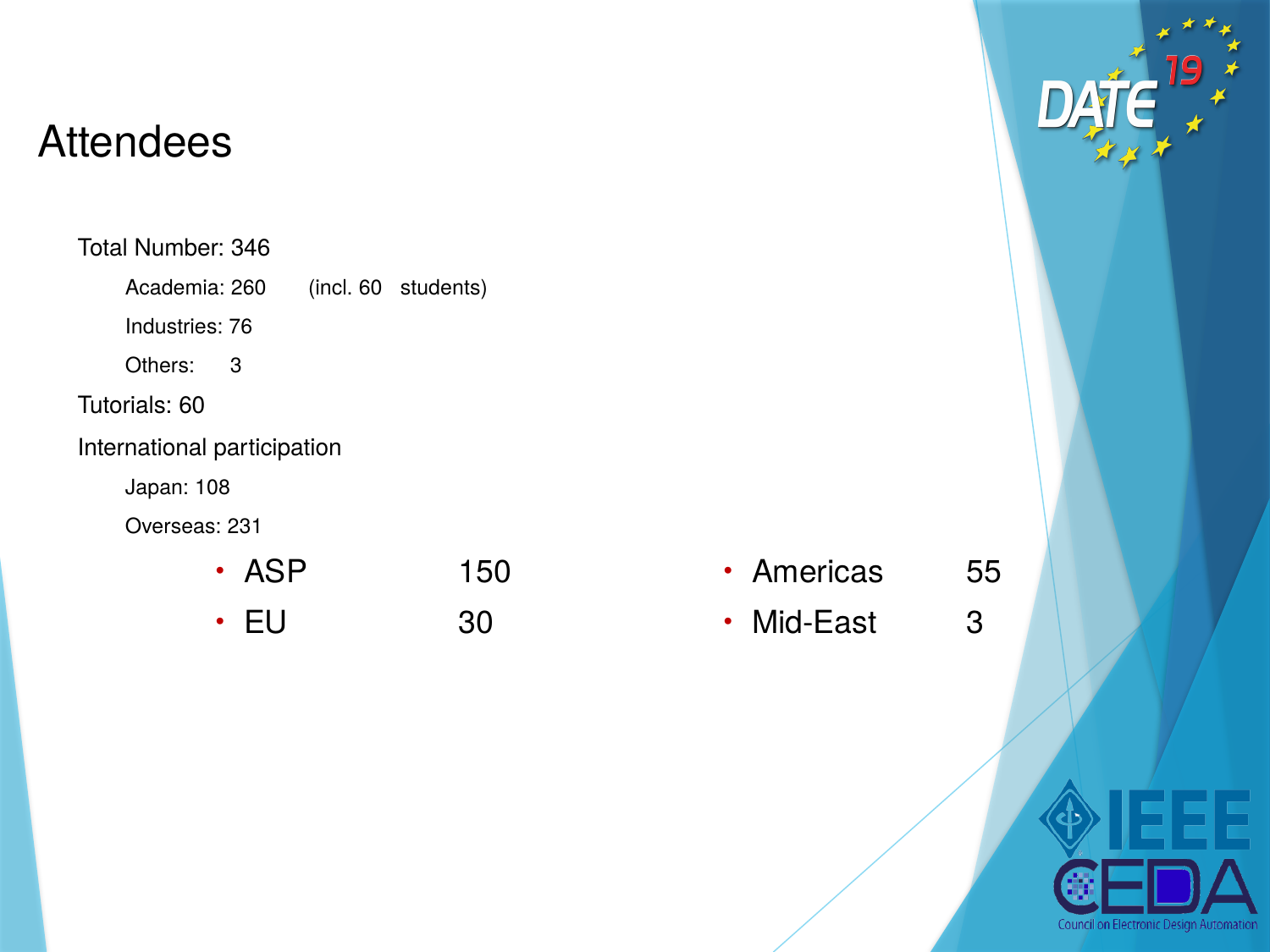

# Attendees
Total Number: 346
Academia: 260       (incl. 60   students)
Industries: 76
Others:      3
Tutorials: 60
International participation
Japan: 108
Overseas: 231
・ASP		150	 	・Americas	55
・EU		30 		・Mid-East	3